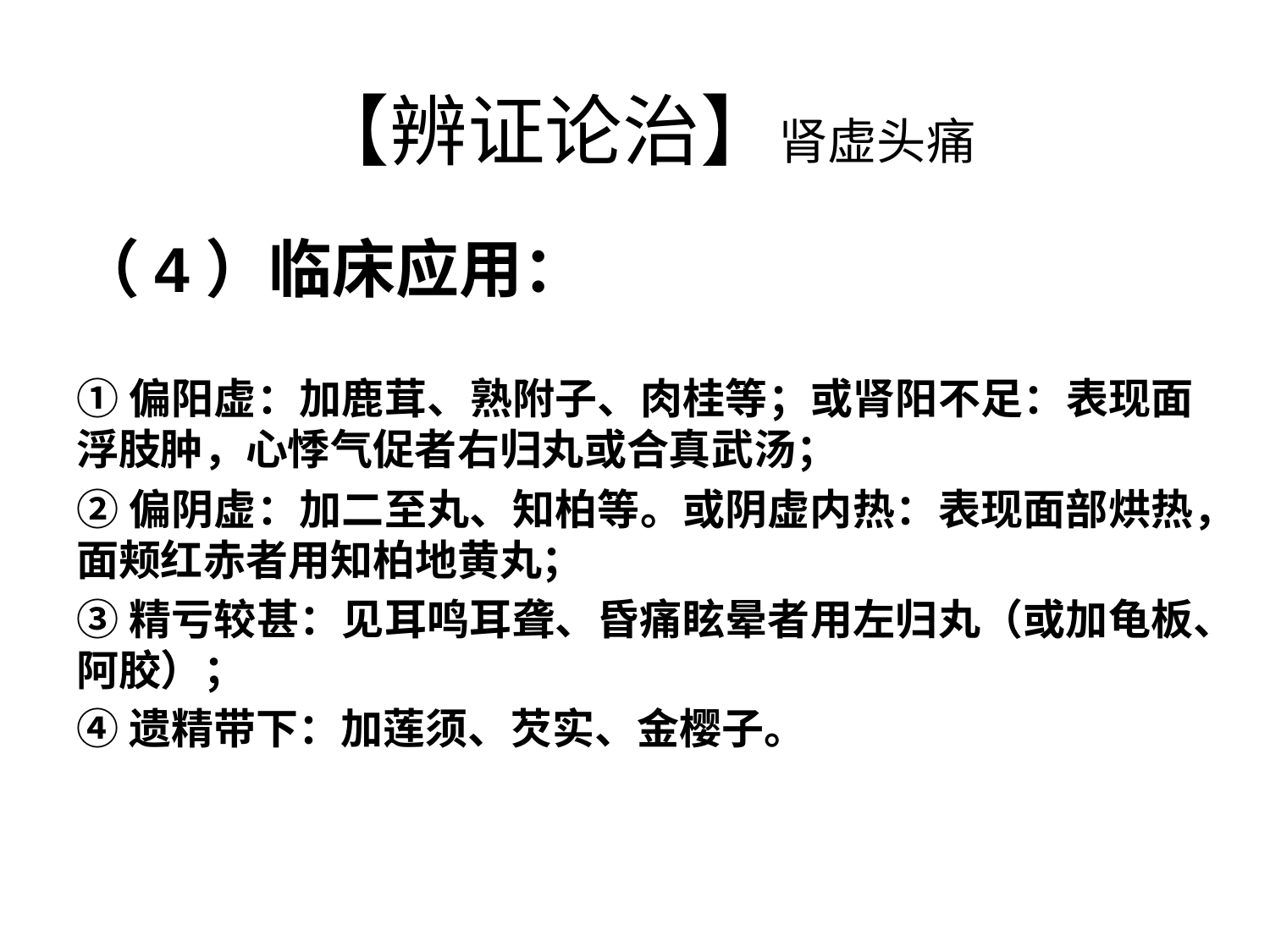

# 【辨证论治】肾虚头痛
（4）临床应用：

①偏阳虚：加鹿茸、熟附子、肉桂等；或肾阳不足：表现面浮肢肿，心悸气促者右归丸或合真武汤；
②偏阴虚：加二至丸、知柏等。或阴虚内热：表现面部烘热，面颊红赤者用知柏地黄丸；
③精亏较甚：见耳鸣耳聋、昏痛眩晕者用左归丸（或加龟板、阿胶）；
④遗精带下：加莲须、芡实、金樱子。